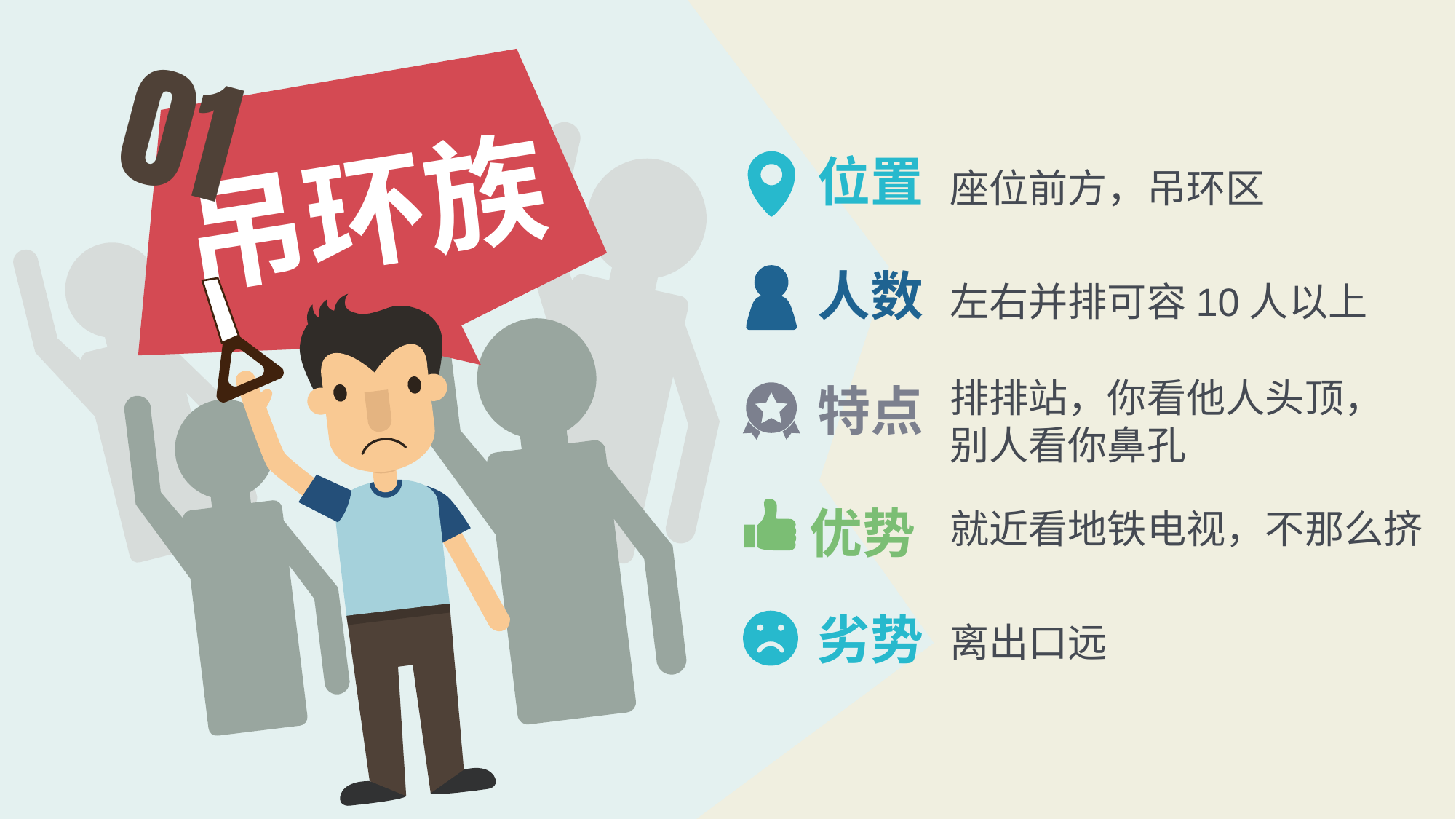

01

吊环族
位置

座位前方，吊环区

人数

左右并排可容10人以上

排排站，你看他人头顶，别人看你鼻孔

特点

优势
就近看地铁电视，不那么挤

劣势

离出口远